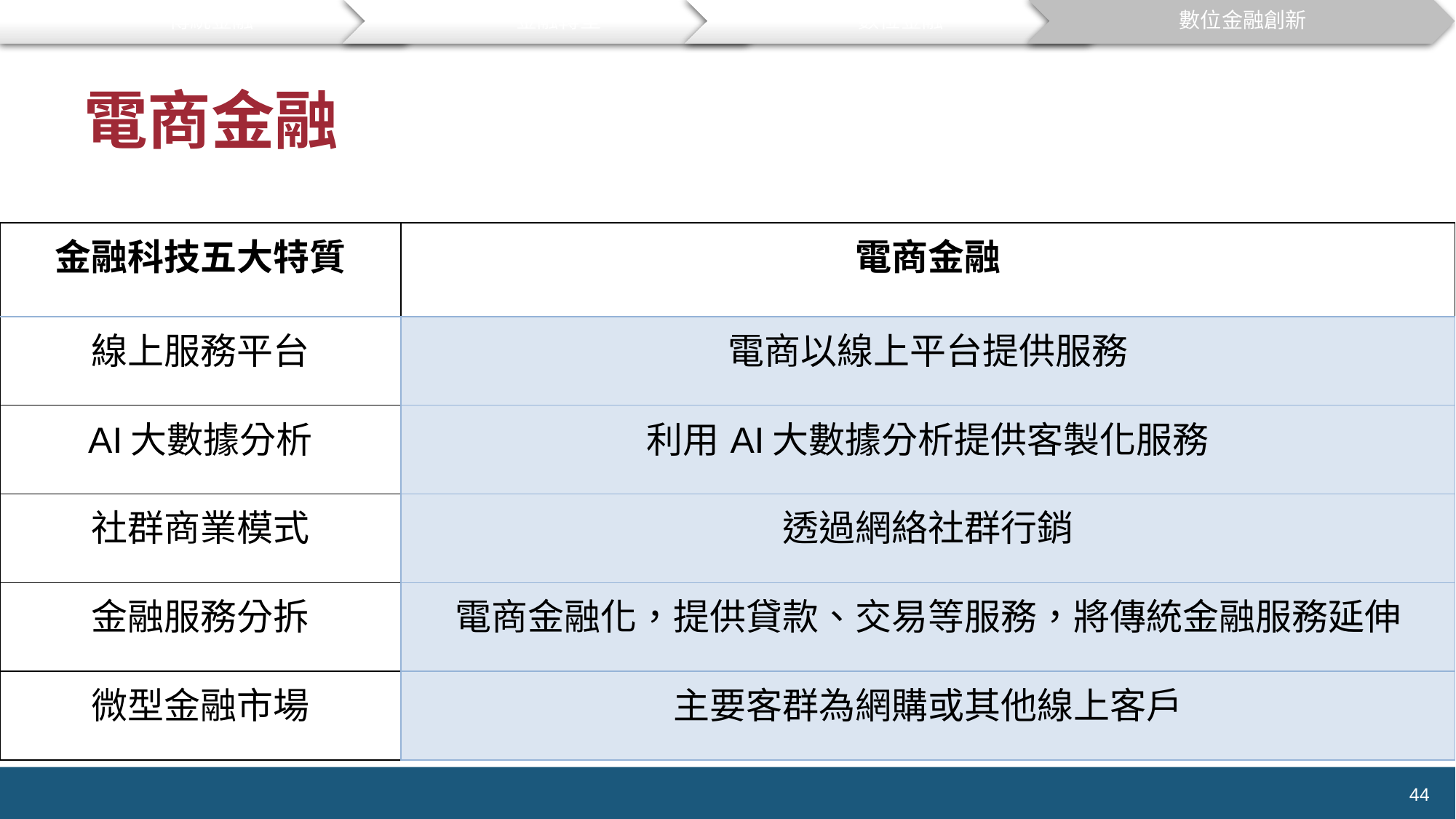

傳統金融

金融轉型

數位金融

數位金融創新
# 電商金融
| 金融科技五大特質 | 電商金融 |
| --- | --- |
| 線上服務平台 | 電商以線上平台提供服務 |
| AI大數據分析 | 利用AI大數據分析提供客製化服務 |
| 社群商業模式 | 透過網絡社群行銷 |
| 金融服務分拆 | 電商金融化，提供貸款、交易等服務，將傳統金融服務延伸 |
| 微型金融市場 | 主要客群為網購或其他線上客戶 |

44